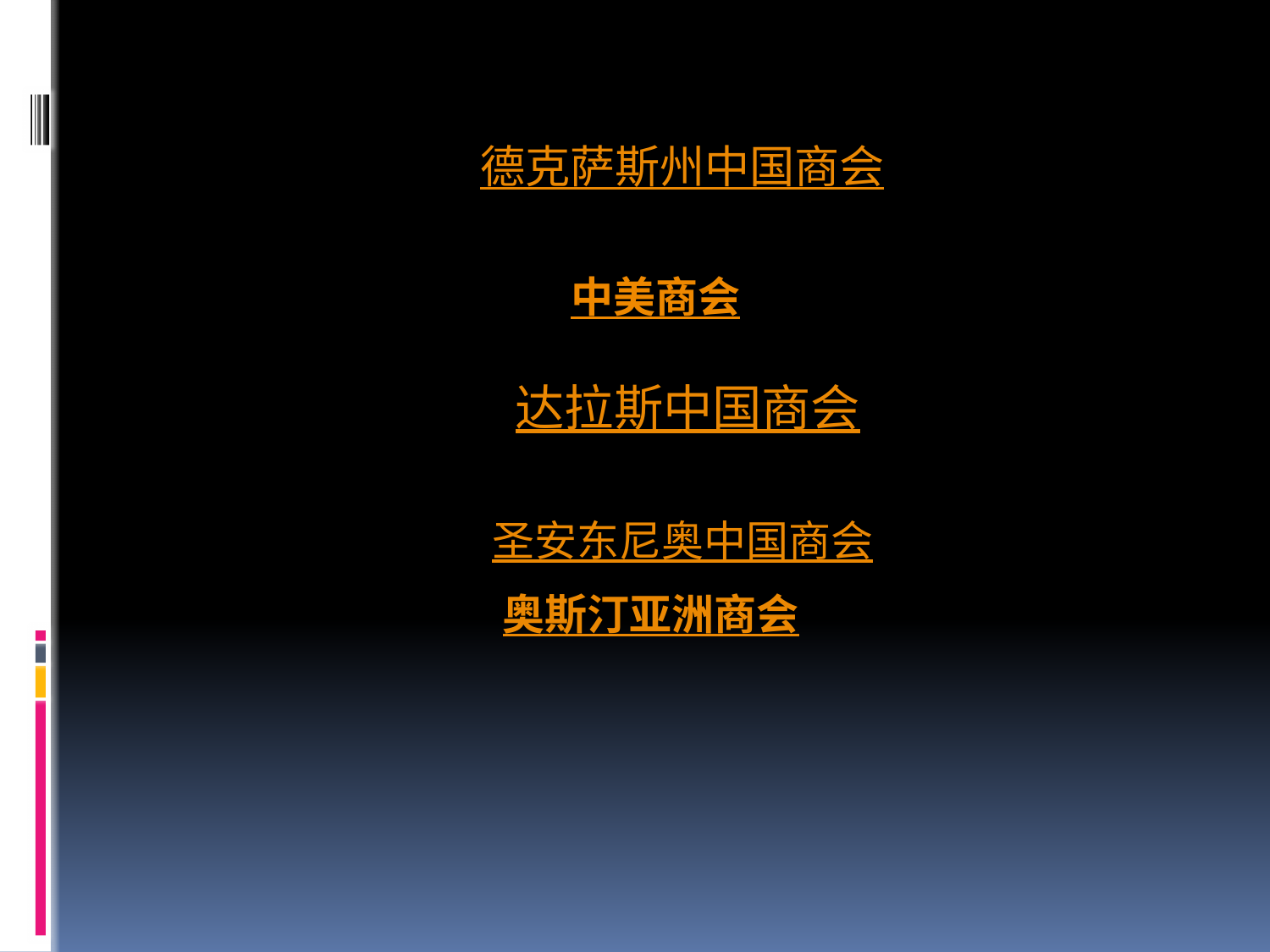

德克萨斯州中国商会

# 中美商会
达拉斯中国商会
圣安东尼奥中国商会
奥斯汀亚洲商会